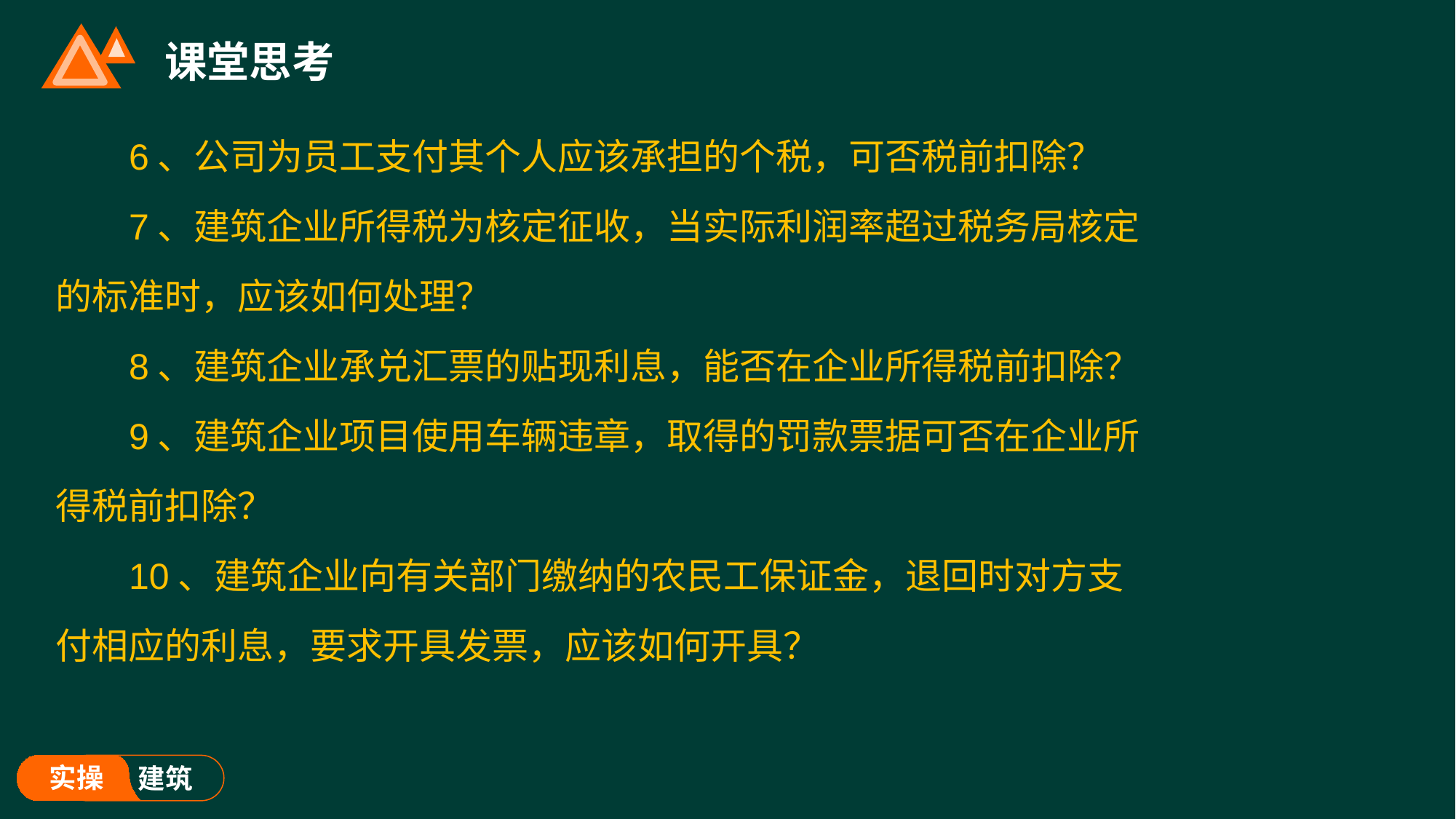

# 课堂思考
6、公司为员工支付其个人应该承担的个税，可否税前扣除？
7、建筑企业所得税为核定征收，当实际利润率超过税务局核定的标准时，应该如何处理？
8、建筑企业承兑汇票的贴现利息，能否在企业所得税前扣除？
9、建筑企业项目使用车辆违章，取得的罚款票据可否在企业所得税前扣除？
10、建筑企业向有关部门缴纳的农民工保证金，退回时对方支付相应的利息，要求开具发票，应该如何开具？